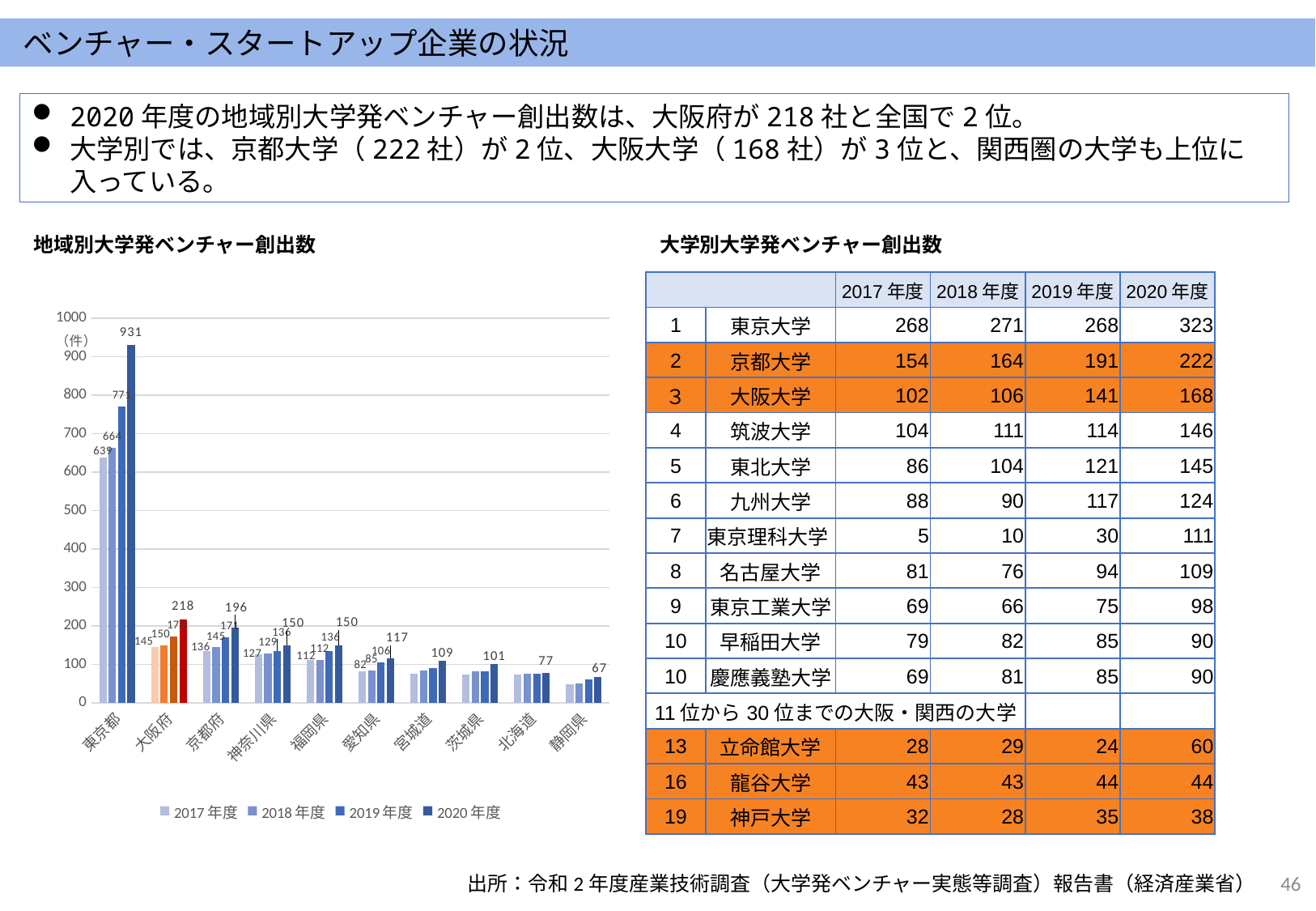

ベンチャー・スタートアップ企業の状況
2020年度の地域別大学発ベンチャー創出数は、大阪府が218社と全国で2位。
大学別では、京都大学（222社）が2位、大阪大学（168社）が3位と、関西圏の大学も上位に入っている。
地域別大学発ベンチャー創出数
大学別大学発ベンチャー創出数

### Chart

| Category | 2017年度 | 2018年度 | 2019年度 | 2020年度 |
|---|---|---|---|---|
| 東京都 | 639.0 | 664.0 | 771.0 | 931.0 |
| 大阪府 | 145.0 | 150.0 | 173.0 | 218.0 |
| 京都府 | 136.0 | 145.0 | 171.0 | 196.0 |
| 神奈川県 | 127.0 | 129.0 | 136.0 | 150.0 |
| 福岡県 | 112.0 | 112.0 | 136.0 | 150.0 |
| 愛知県 | 82.0 | 85.0 | 106.0 | 117.0 |
| 宮城道 | 76.0 | 84.0 | 91.0 | 109.0 |
| 茨城県 | 73.0 | 83.0 | 82.0 | 101.0 |
| 北海道 | 74.0 | 75.0 | 76.0 | 77.0 |
| 静岡県 | 49.0 | 50.0 | 61.0 | 67.0 |
|  |  | 2017年度 | 2018年度 | 2019年度 | 2020年度 |
| --- | --- | --- | --- | --- | --- |
| 1 | 東京大学 | 268 | 271 | 268 | 323 |
| 2 | 京都大学 | 154 | 164 | 191 | 222 |
| ３ | 大阪大学 | 102 | 106 | 141 | 168 |
| 4 | 筑波大学 | 104 | 111 | 114 | 146 |
| 5 | 東北大学 | 86 | 104 | 121 | 145 |
| 6 | 九州大学 | 88 | 90 | 117 | 124 |
| 7 | 東京理科大学 | 5 | 10 | 30 | 111 |
| 8 | 名古屋大学 | 81 | 76 | 94 | 109 |
| 9 | 東京工業大学 | 69 | 66 | 75 | 98 |
| 10 | 早稲田大学 | 79 | 82 | 85 | 90 |
| 10 | 慶應義塾大学 | 69 | 81 | 85 | 90 |
| 11位から30位までの大阪・関西の大学 |  |  |  |  |  |
| 13 | 立命館大学 | 28 | 29 | 24 | 60 |
| 16 | 龍谷大学 | 43 | 43 | 44 | 44 |
| 19 | 神戸大学 | 32 | 28 | 35 | 38 |
46
出所：令和2年度産業技術調査（大学発ベンチャー実態等調査）報告書（経済産業省）